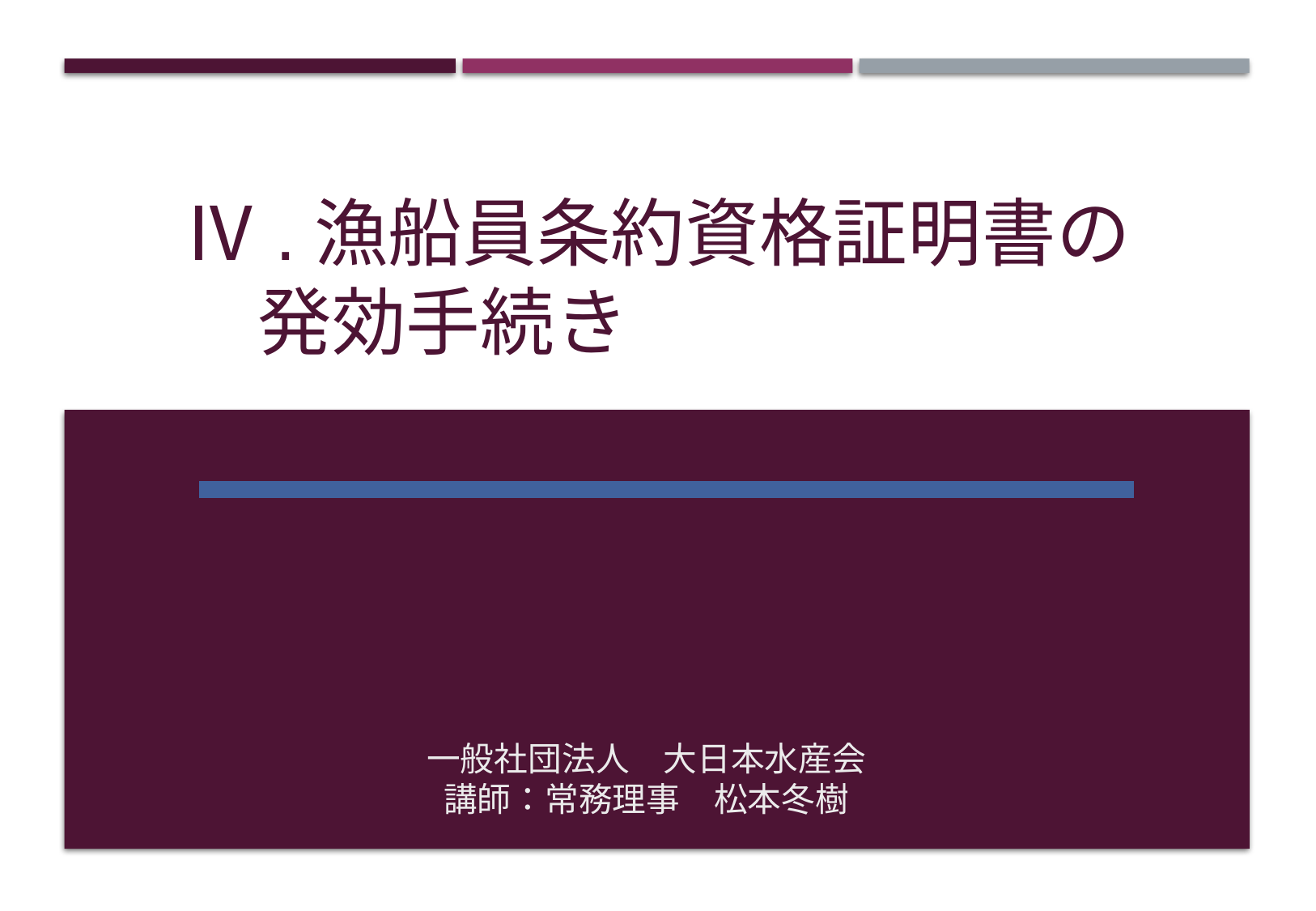

# Ⅳ.漁船員条約資格証明書の 　　　発効手続き
一般社団法人　大日本水産会
講師：常務理事　松本冬樹